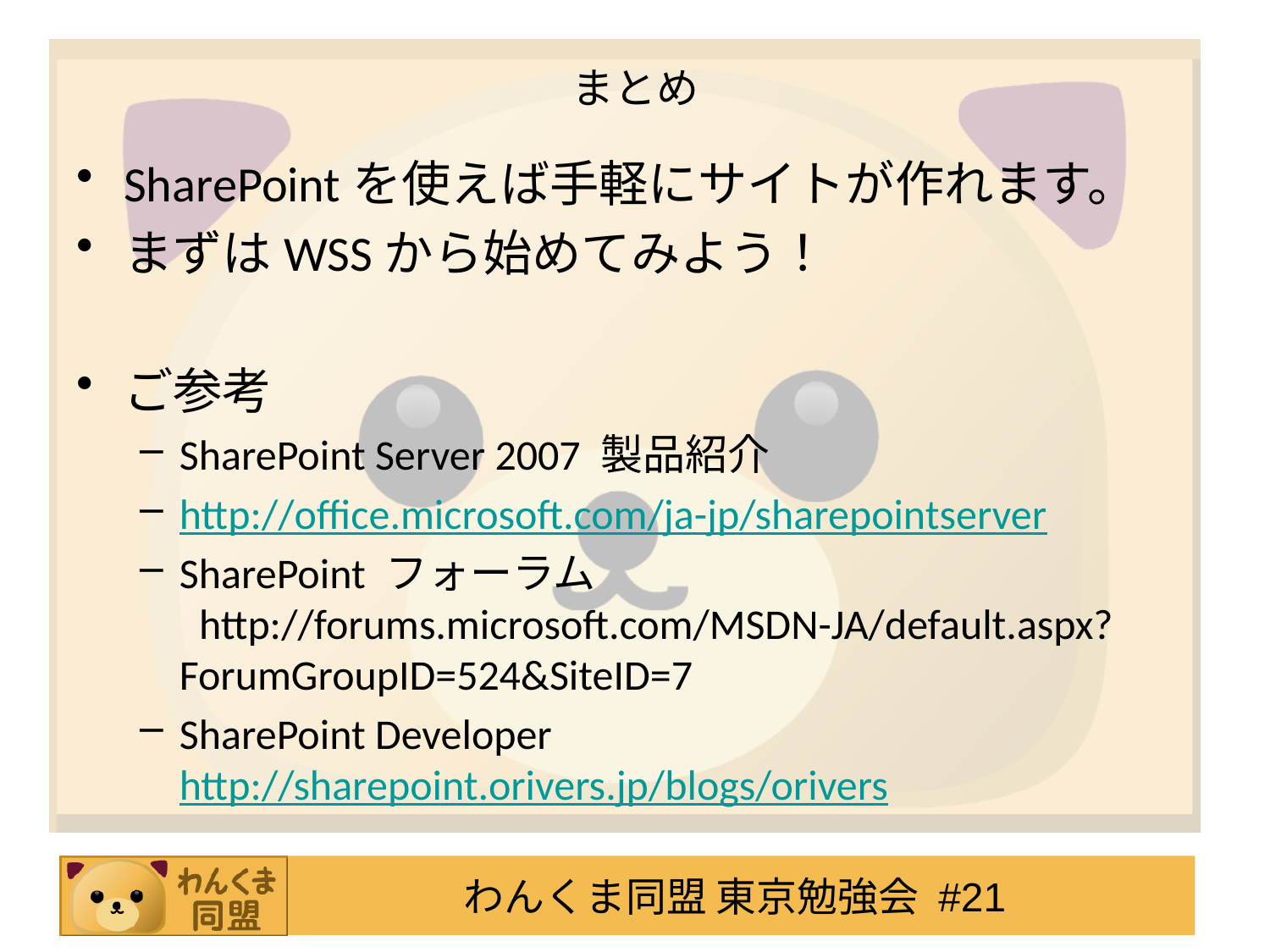

# まとめ
SharePointを使えば手軽にサイトが作れます。
まずはWSSから始めてみよう！

ご参考
SharePoint Server 2007 製品紹介
http://office.microsoft.com/ja-jp/sharepointserver
SharePoint フォーラム
 http://forums.microsoft.com/MSDN-JA/default.aspx?ForumGroupID=524&SiteID=7
SharePoint Developer
http://sharepoint.orivers.jp/blogs/orivers